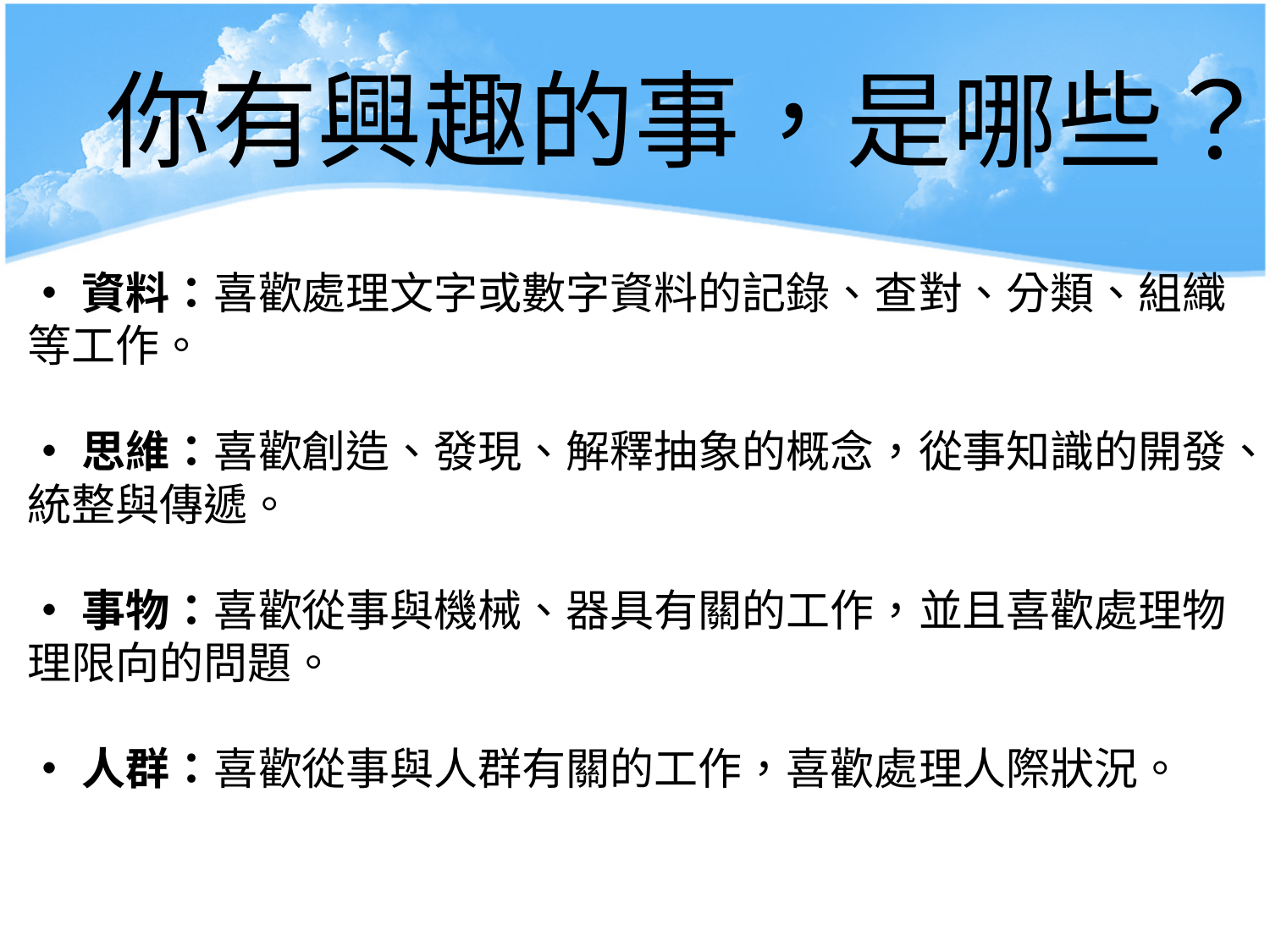

# 你有興趣的事，是哪些？

‧資料：喜歡處理文字或數字資料的記錄、查對、分類、組織等工作。

‧思維：喜歡創造、發現、解釋抽象的概念，從事知識的開發、統整與傳遞。

‧事物：喜歡從事與機械、器具有關的工作，並且喜歡處理物理限向的問題。

‧人群：喜歡從事與人群有關的工作，喜歡處理人際狀況。